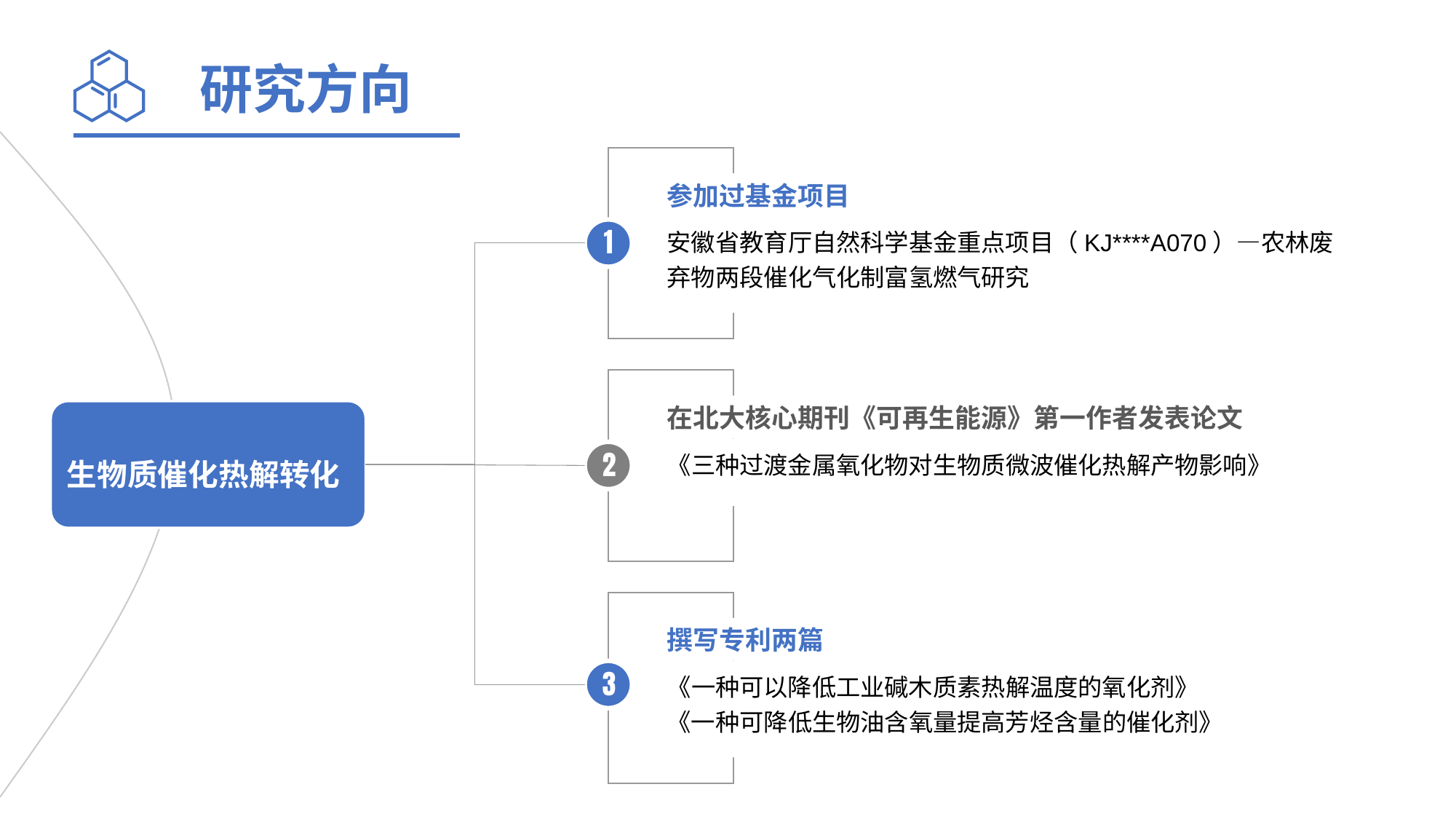

研究方向

参加过基金项目
安徽省教育厅自然科学基金重点项目（KJ****A070）—农林废弃物两段催化气化制富氢燃气研究
1

在北大核心期刊《可再生能源》第一作者发表论文
《三种过渡金属氧化物对生物质微波催化热解产物影响》
生物质催化热解转化
2

撰写专利两篇
《一种可以降低工业碱木质素热解温度的氧化剂》
《一种可降低生物油含氧量提高芳烃含量的催化剂》
3